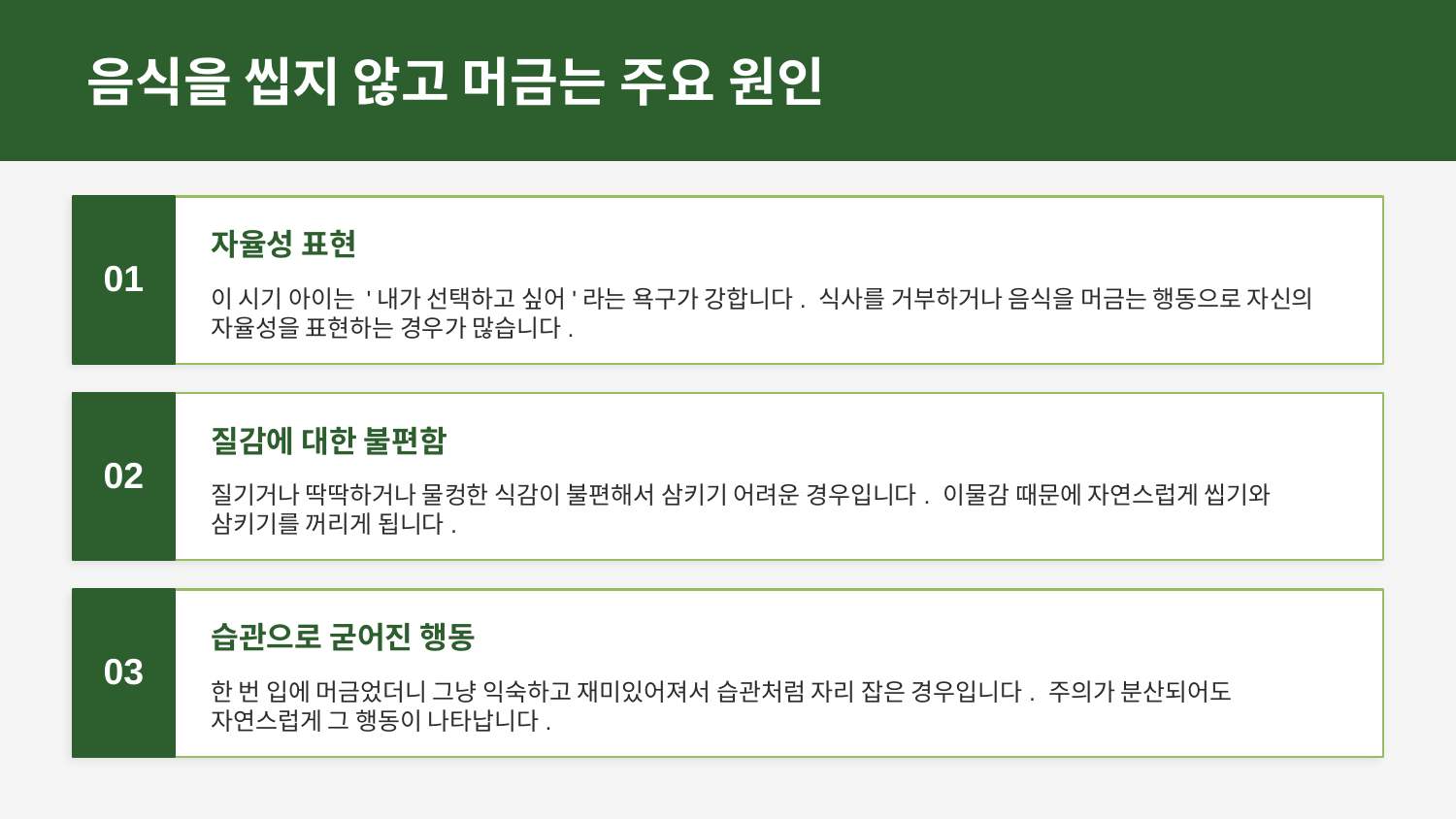

음식을 씹지 않고 머금는 주요 원인

자율성 표현
01
이 시기 아이는 '내가 선택하고 싶어'라는 욕구가 강합니다. 식사를 거부하거나 음식을 머금는 행동으로 자신의 자율성을 표현하는 경우가 많습니다.

질감에 대한 불편함
02
질기거나 딱딱하거나 물컹한 식감이 불편해서 삼키기 어려운 경우입니다. 이물감 때문에 자연스럽게 씹기와 삼키기를 꺼리게 됩니다.

습관으로 굳어진 행동
03
한 번 입에 머금었더니 그냥 익숙하고 재미있어져서 습관처럼 자리 잡은 경우입니다. 주의가 분산되어도 자연스럽게 그 행동이 나타납니다.